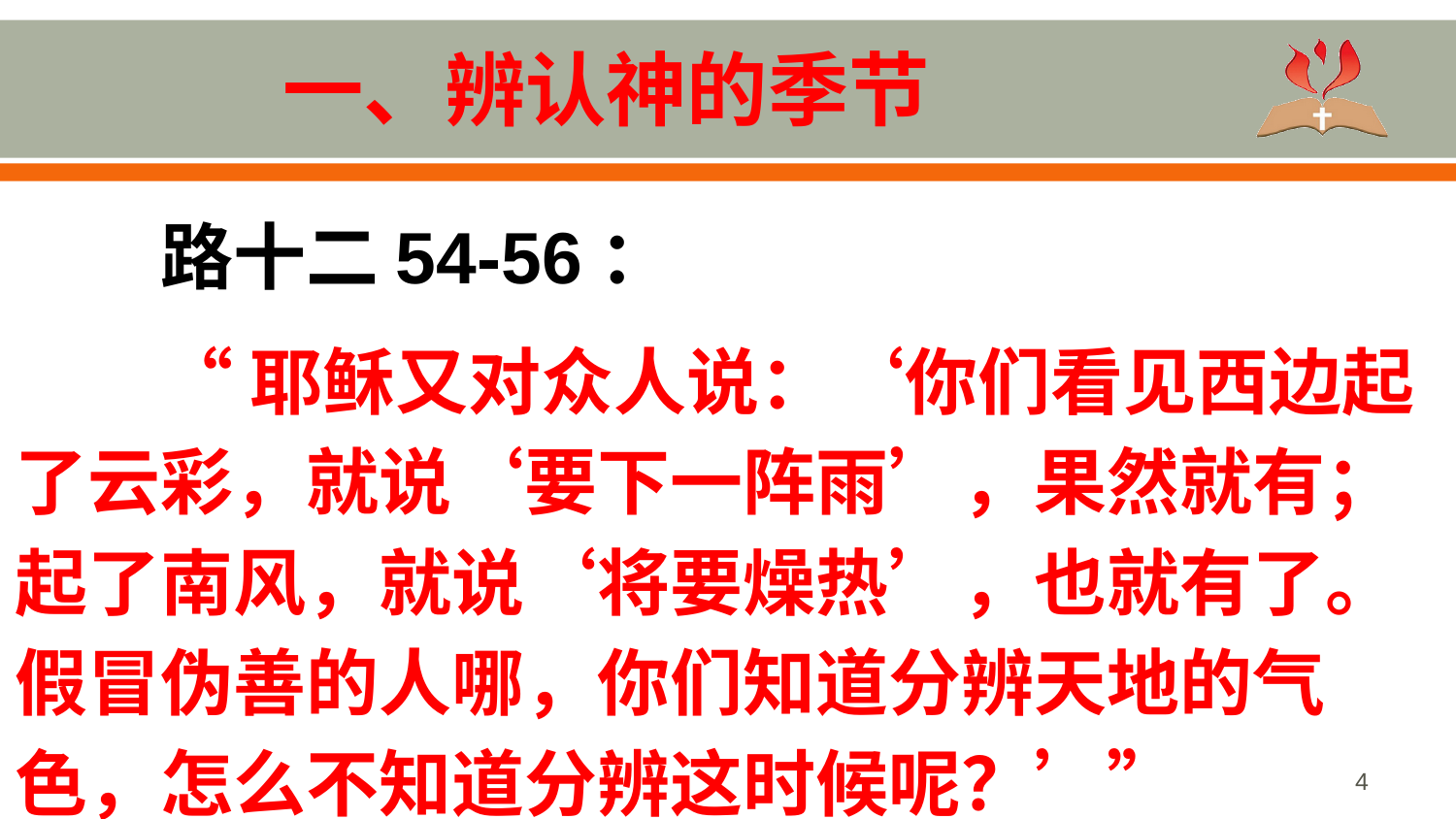

# 一、辨认神的季节
	路十二54-56：
	“耶稣又对众人说：‘你们看见西边起了云彩，就说‘要下一阵雨’，果然就有；起了南风，就说‘将要燥热’，也就有了。假冒伪善的人哪，你们知道分辨天地的气色，怎么不知道分辨这时候呢？’”

4